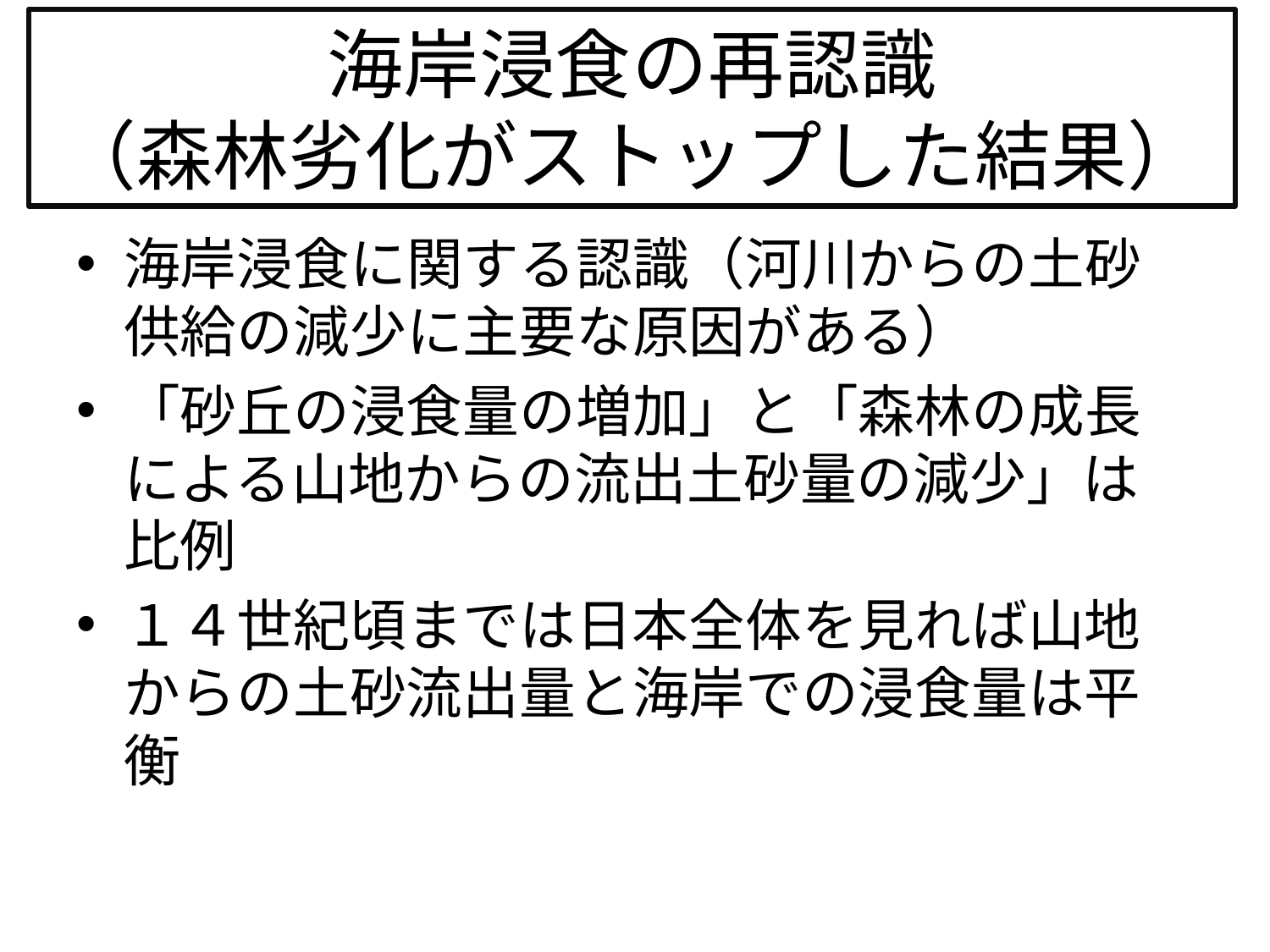

# 海岸浸食の再認識 （森林劣化がストップした結果）
海岸浸食に関する認識（河川からの土砂供給の減少に主要な原因がある）
「砂丘の浸食量の増加」と「森林の成長による山地からの流出土砂量の減少」は比例
１４世紀頃までは日本全体を見れば山地からの土砂流出量と海岸での浸食量は平衡